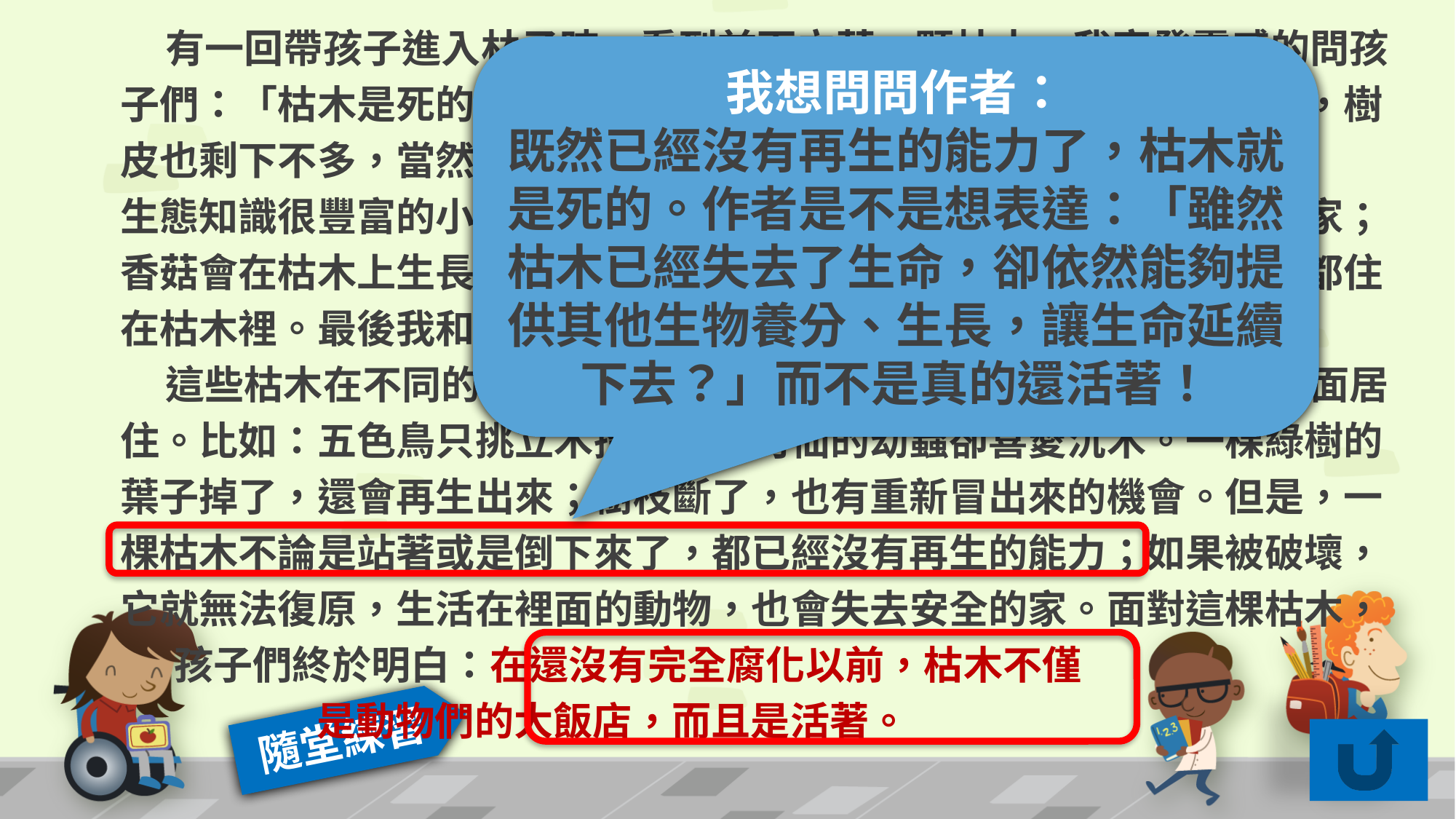

有一回帶孩子進入林子時，看到前面立著一顆枯木。我突發靈感的問孩子們：「枯木是死的，還是活的？」他們看著這棵樹的葉子已經落光，樹皮也剩下不多，當然認為是沒有生命的。…
生態知識很豐富的小孩，提出了下面的可能：五色鳥會挖一個洞做成家；香菇會在枯木上生長；天牛幼蟲可以寄居在裡面；白蟻、蟑螂、蜘蛛都住在枯木裡。最後我和孩子們都認為：枯木是動物們的大飯店…
    這些枯木在不同的時間裡，會以不同的樣子，吸引不同的動物到裡面居住。比如：五色鳥只挑立木挖洞，獨角仙的幼蟲卻喜愛沉木。一棵綠樹的葉子掉了，還會再生出來；樹枝斷了，也有重新冒出來的機會。但是，一棵枯木不論是站著或是倒下來了，都已經沒有再生的能力；如果被破壞，它就無法復原，生活在裡面的動物，也會失去安全的家。面對這棵枯木，
     孩子們終於明白：在還沒有完全腐化以前，枯木不僅
                     是動物們的大飯店，而且是活著。
我想問問作者：
既然已經沒有再生的能力了，枯木就是死的。作者是不是想表達：「雖然枯木已經失去了生命，卻依然能夠提供其他生物養分、生長，讓生命延續下去？」而不是真的還活著！

隨堂練習